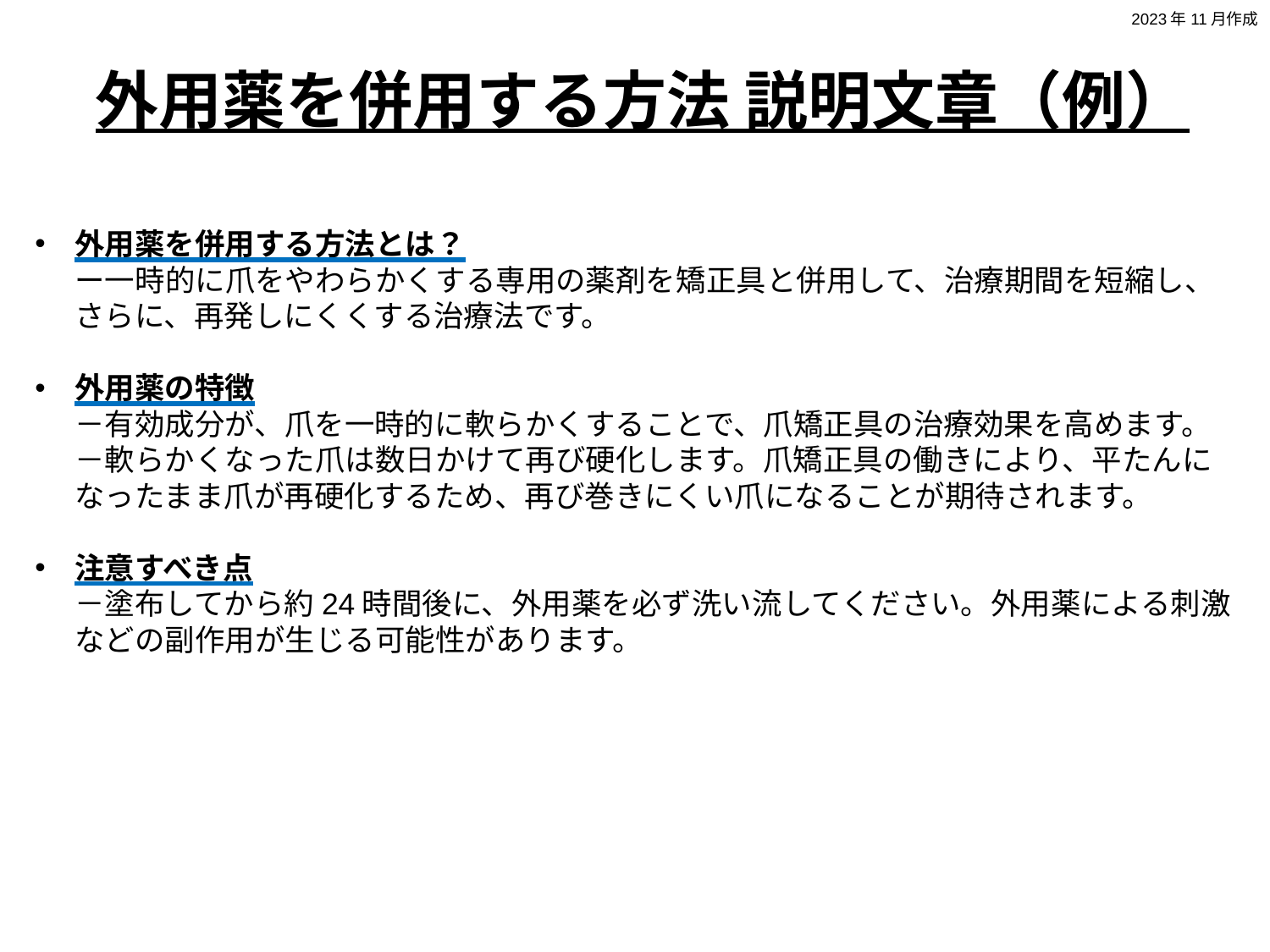

2023年11月作成
外用薬を併用する方法 説明文章（例）
外用薬を併用する方法とは？
ー一時的に爪をやわらかくする専用の薬剤を矯正具と併用して、治療期間を短縮し、さらに、再発しにくくする治療法です。

外用薬の特徴
－有効成分が、爪を一時的に軟らかくすることで、爪矯正具の治療効果を高めます。
－軟らかくなった爪は数日かけて再び硬化します。爪矯正具の働きにより、平たんになったまま爪が再硬化するため、再び巻きにくい爪になることが期待されます。
注意すべき点
－塗布してから約24時間後に、外用薬を必ず洗い流してください。外用薬による刺激などの副作用が生じる可能性があります。